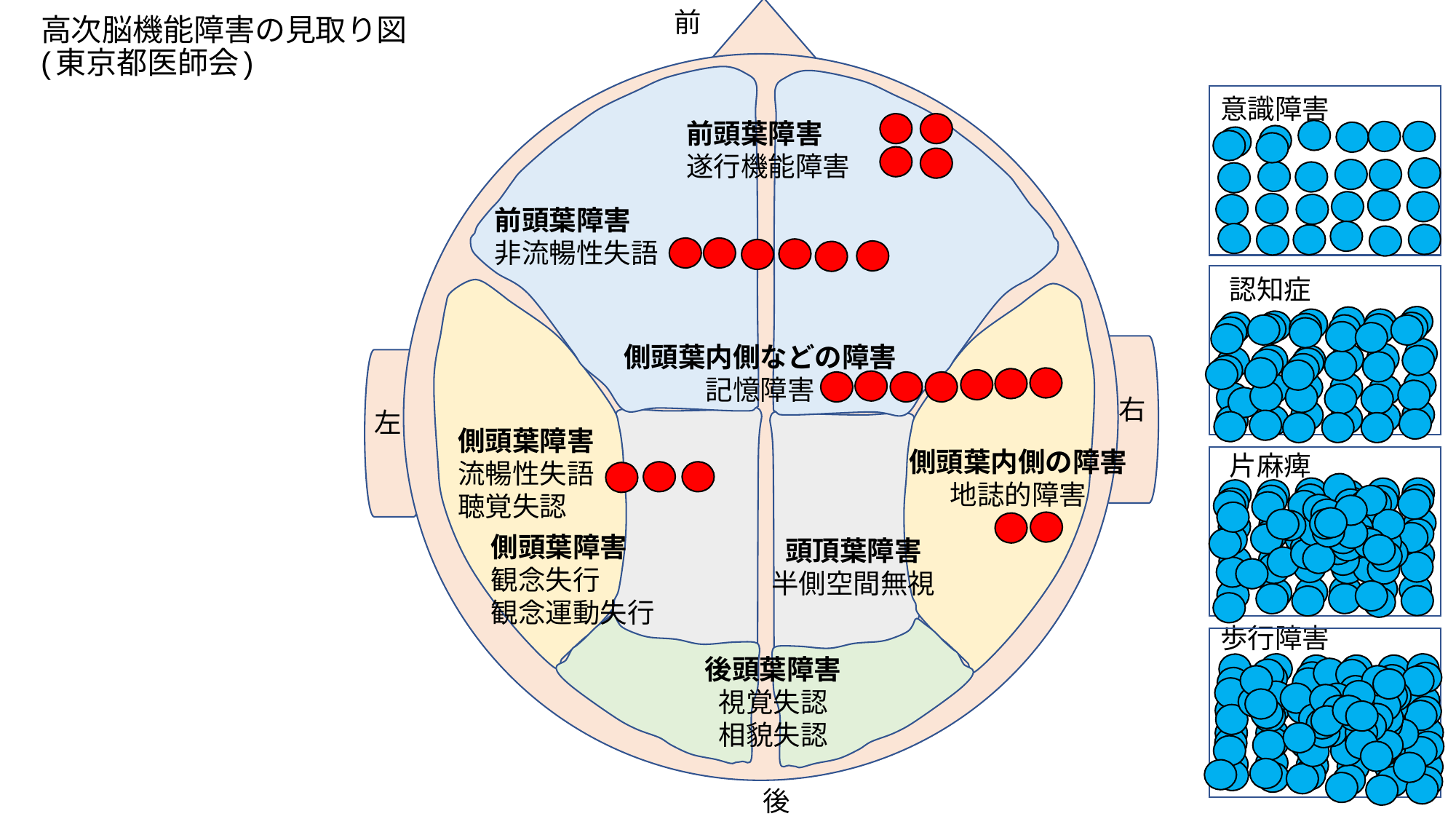

前
# 高次脳機能障害の見取り図 (東京都医師会)

意識障害

前頭葉障害
遂行機能障害

前頭葉障害
非流暢性失語

認知症

側頭葉内側などの障害
記憶障害

右

左

側頭葉障害
流暢性失語
聴覚失認
側頭葉内側の障害
地誌的障害
片麻痺

側頭葉障害
観念失行
観念運動失行

頭頂葉障害
半側空間無視

歩行障害

後頭葉障害
視覚失認
相貌失認

後
失禁